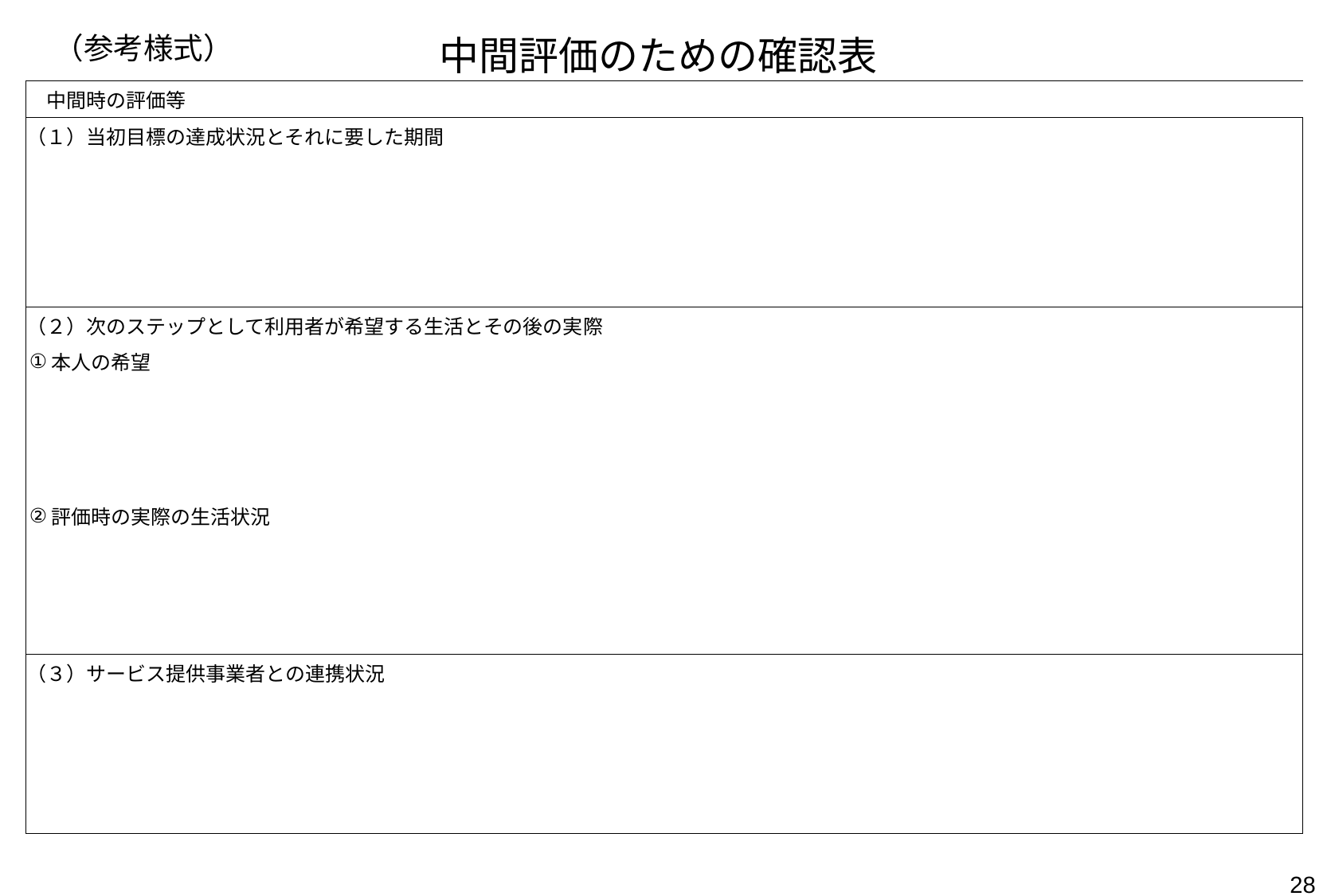

（参考様式）
中間評価のための確認表
| 中間時の評価等 |  |
| --- | --- |
| （１）当初目標の達成状況とそれに要した期間 |  |
|  |  |
|  |  |
| （２）次のステップとして利用者が希望する生活とその後の実際 |  |
| ① | 本人の希望 |
|  |  |
| ② | 評価時の実際の生活状況 |
|  |  |
| （３）サービス提供事業者との連携状況 |  |
|  |  |
28